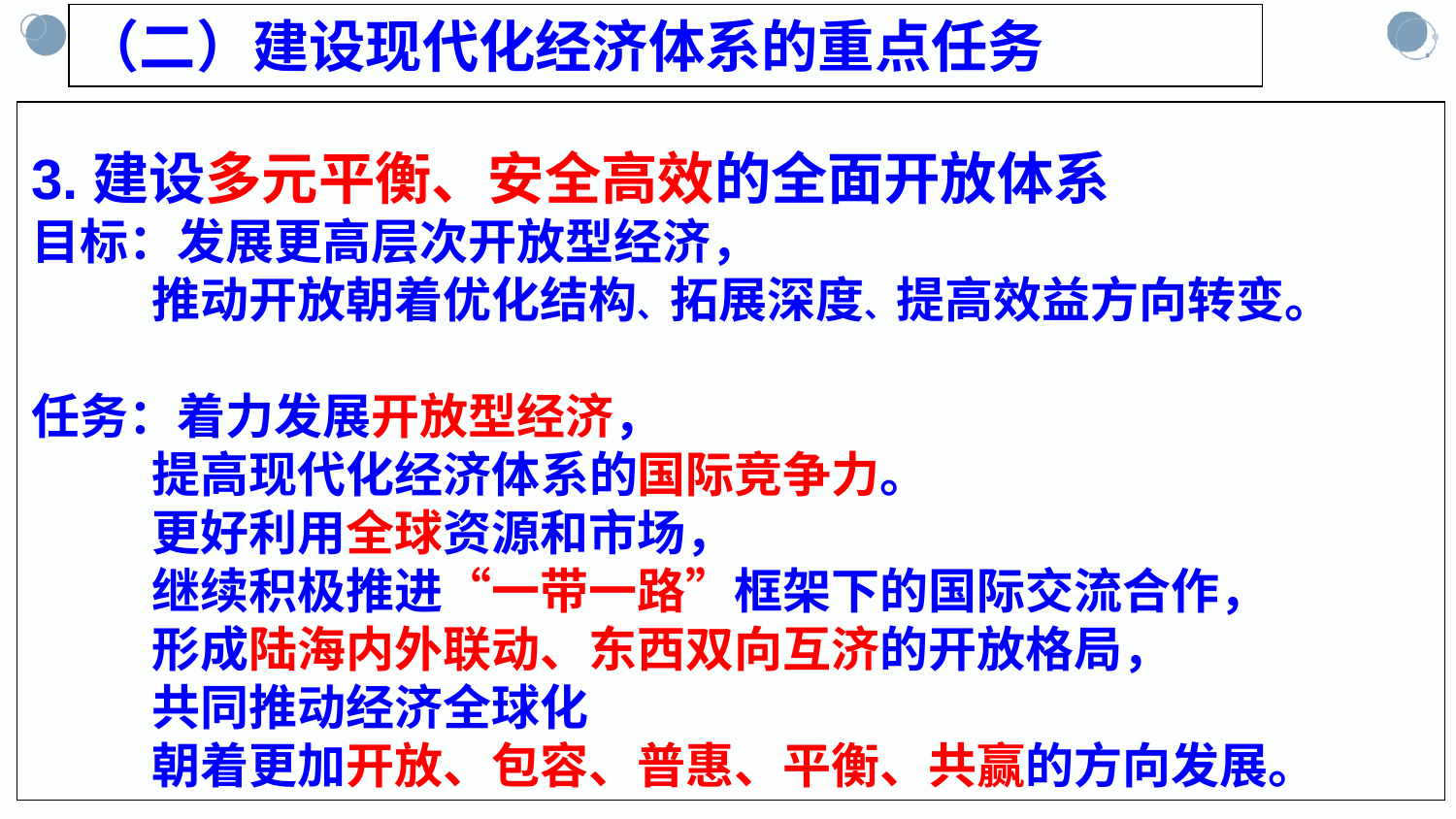

（二）建设现代化经济体系的重点任务
3.建设多元平衡、安全高效的全面开放体系
目标：发展更高层次开放型经济，
          推动开放朝着优化结构、拓展深度、提高效益方向转变。

任务：着力发展开放型经济，
          提高现代化经济体系的国际竞争力。
          更好利用全球资源和市场，
          继续积极推进“一带一路”框架下的国际交流合作，
          形成陆海内外联动、东西双向互济的开放格局，
          共同推动经济全球化
          朝着更加开放、包容、普惠、平衡、共赢的方向发展。